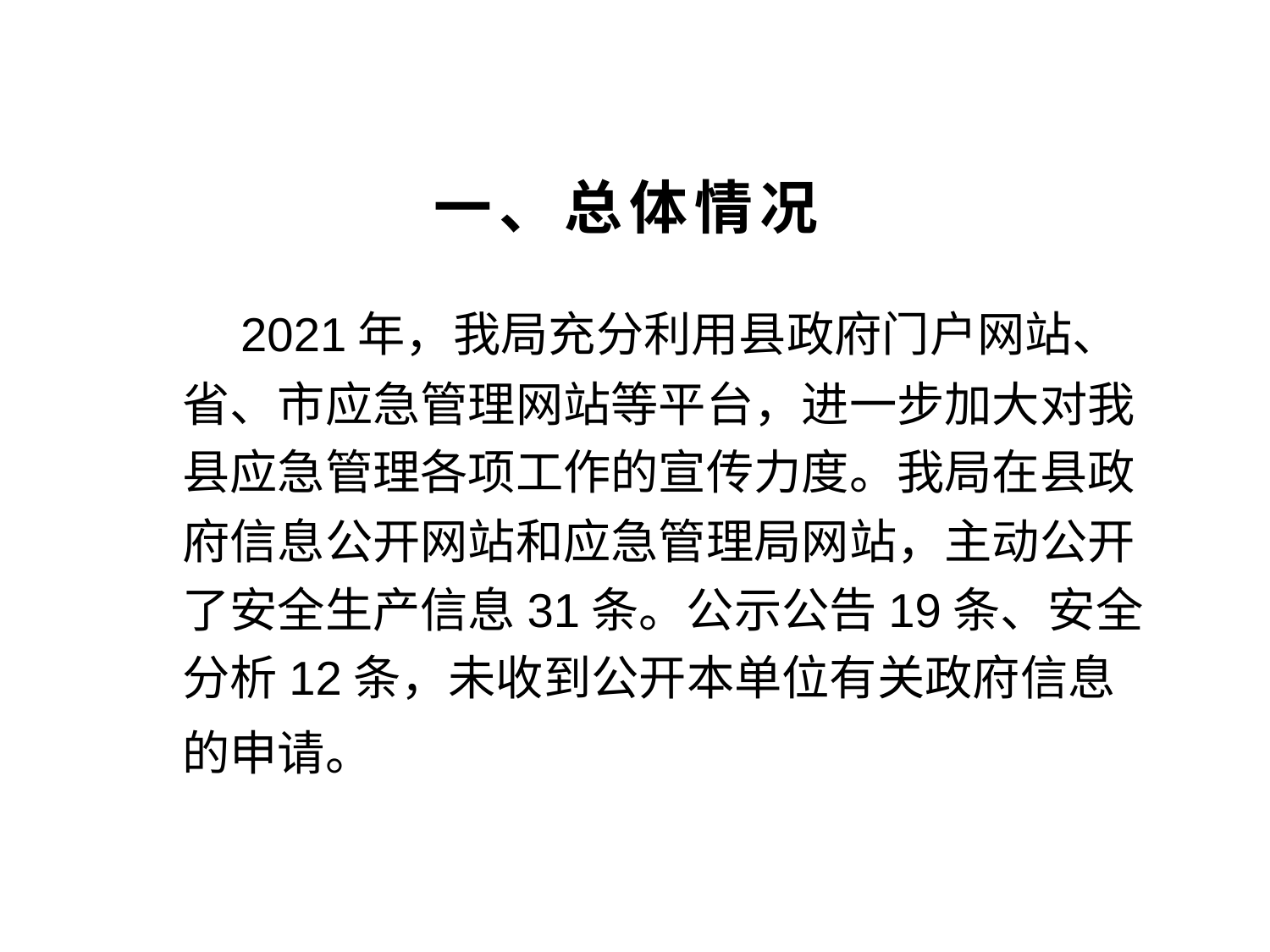

一、总体情况
    2021年，我局充分利用县政府门户网站、省、市应急管理网站等平台，进一步加大对我县应急管理各项工作的宣传力度。我局在县政府信息公开网站和应急管理局网站，主动公开了安全生产信息31条。公示公告19条、安全分析12条，未收到公开本单位有关政府信息的申请。